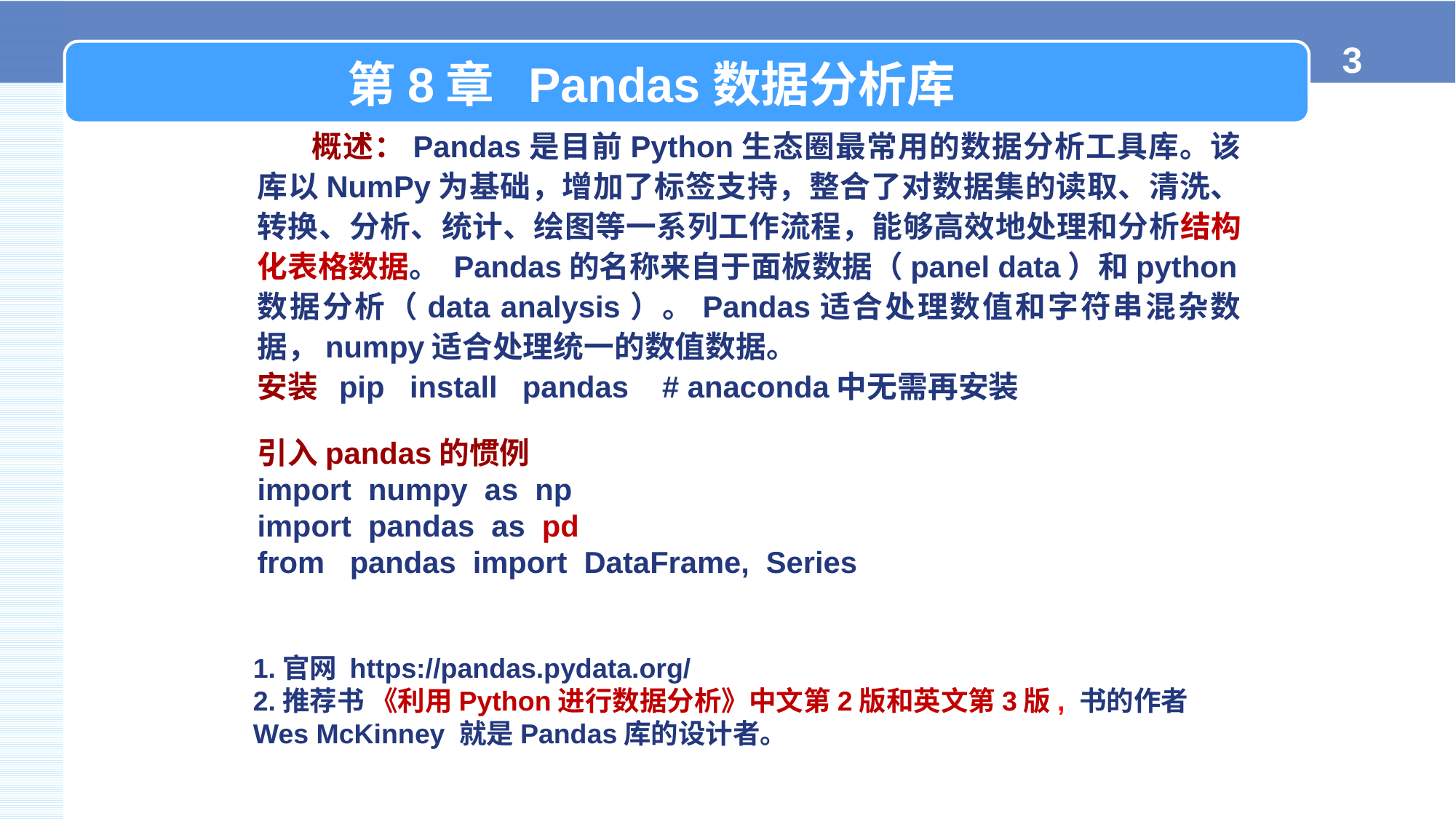

第8章  Pandas数据分析库
概述：Pandas是目前Python生态圈最常用的数据分析工具库。该库以NumPy为基础，增加了标签支持，整合了对数据集的读取、清洗、转换、分析、统计、绘图等一系列工作流程，能够高效地处理和分析结构化表格数据。 Pandas的名称来自于面板数据（panel data）和python数据分析（data analysis）。Pandas适合处理数值和字符串混杂数据，numpy适合处理统一的数值数据。
安装  pip   install   pandas    # anaconda中无需再安装
引入pandas的惯例
import  numpy  as  np
import  pandas  as  pd
from   pandas  import  DataFrame,  Series
1.官网 https://pandas.pydata.org/
2.推荐书 《利用Python进行数据分析》中文第2版和英文第3版, 书的作者Wes McKinney 就是Pandas库的设计者。